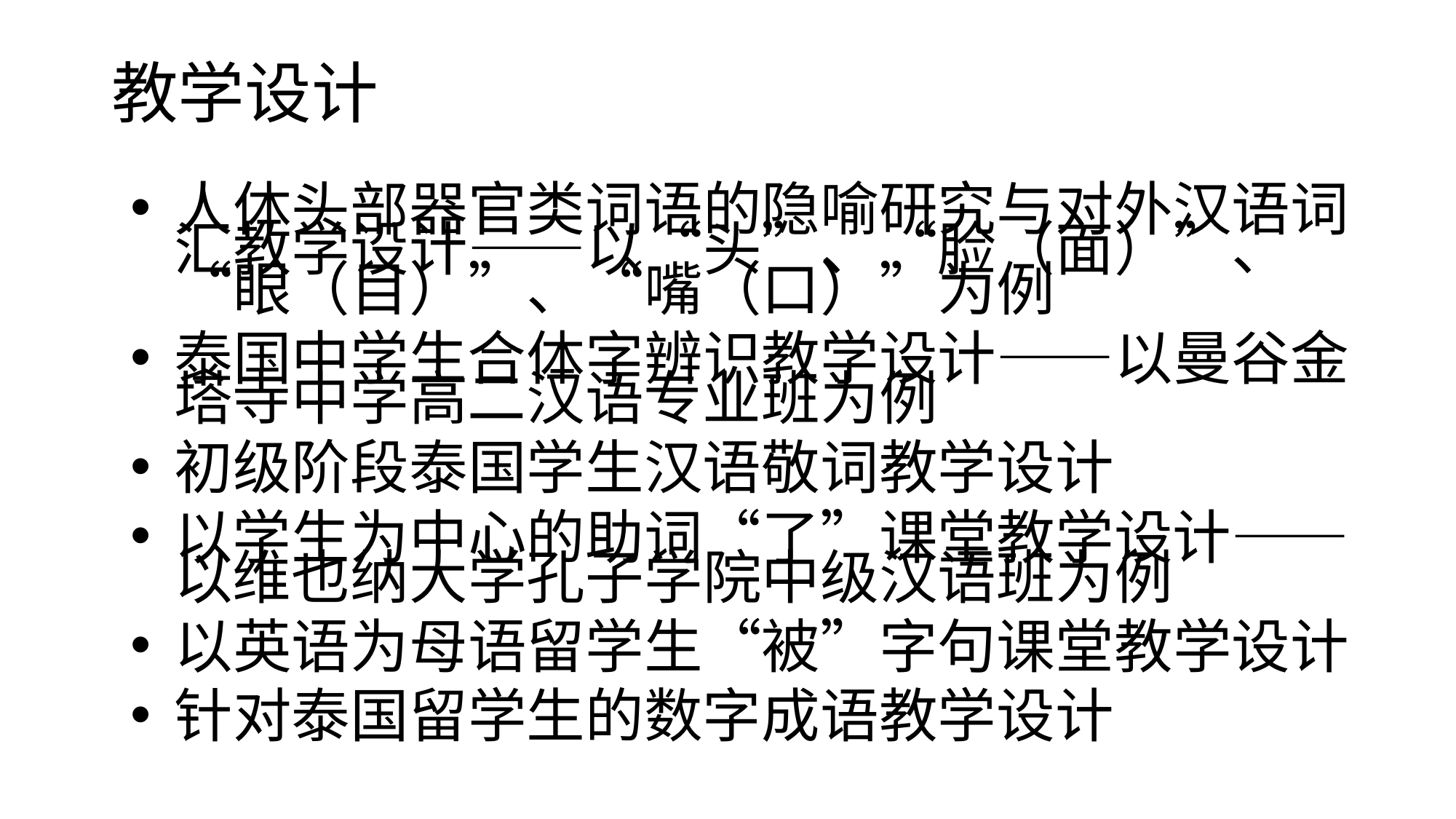

# 教学设计
人体头部器官类词语的隐喻研究与对外汉语词汇教学设计——以“头”、“脸（面）”、“眼（目）”、“嘴（口）”为例
泰国中学生合体字辨识教学设计——以曼谷金塔寺中学高二汉语专业班为例
初级阶段泰国学生汉语敬词教学设计
以学生为中心的助词“了”课堂教学设计——以维也纳大学孔子学院中级汉语班为例
以英语为母语留学生“被”字句课堂教学设计
针对泰国留学生的数字成语教学设计